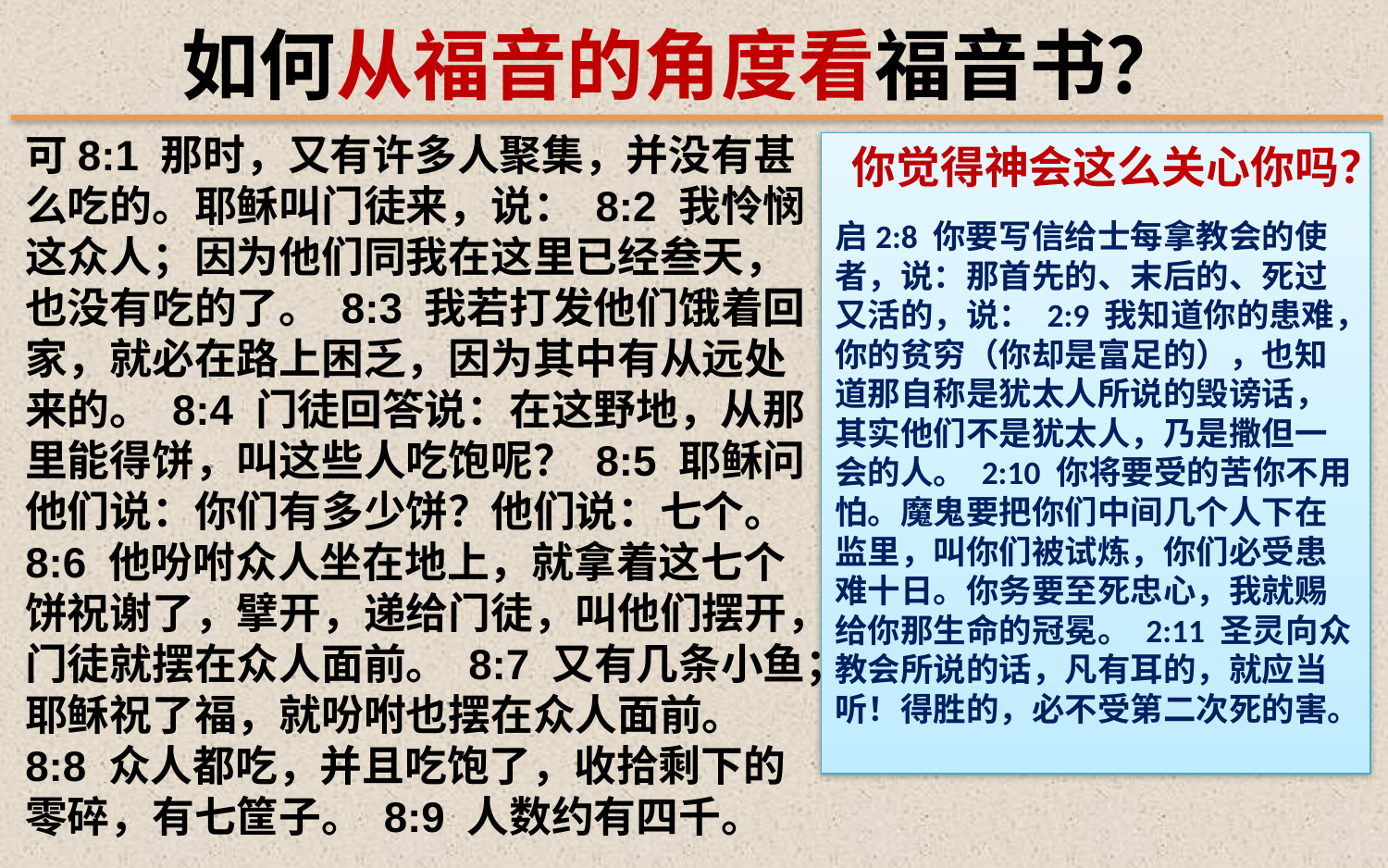

如何从福音的角度看福音书？
可8:1 那时，又有许多人聚集，并没有甚么吃的。耶稣叫门徒来，说： 8:2 我怜悯这众人；因为他们同我在这里已经叁天，也没有吃的了。 8:3 我若打发他们饿着回家，就必在路上困乏，因为其中有从远处来的。 8:4 门徒回答说：在这野地，从那里能得饼，叫这些人吃饱呢？ 8:5 耶稣问他们说：你们有多少饼？他们说：七个。 8:6 他吩咐众人坐在地上，就拿着这七个饼祝谢了，擘开，递给门徒，叫他们摆开，门徒就摆在众人面前。 8:7 又有几条小鱼；耶稣祝了福，就吩咐也摆在众人面前。 8:8 众人都吃，并且吃饱了，收拾剩下的零碎，有七筐子。 8:9 人数约有四千。
你觉得神会这么关心你吗？
启2:8 你要写信给士每拿教会的使者，说：那首先的、末后的、死过又活的，说： 2:9 我知道你的患难，你的贫穷（你却是富足的），也知道那自称是犹太人所说的毁谤话，其实他们不是犹太人，乃是撒但一会的人。 2:10 你将要受的苦你不用怕。魔鬼要把你们中间几个人下在监里，叫你们被试炼，你们必受患难十日。你务要至死忠心，我就赐给你那生命的冠冕。 2:11 圣灵向众教会所说的话，凡有耳的，就应当听！得胜的，必不受第二次死的害。